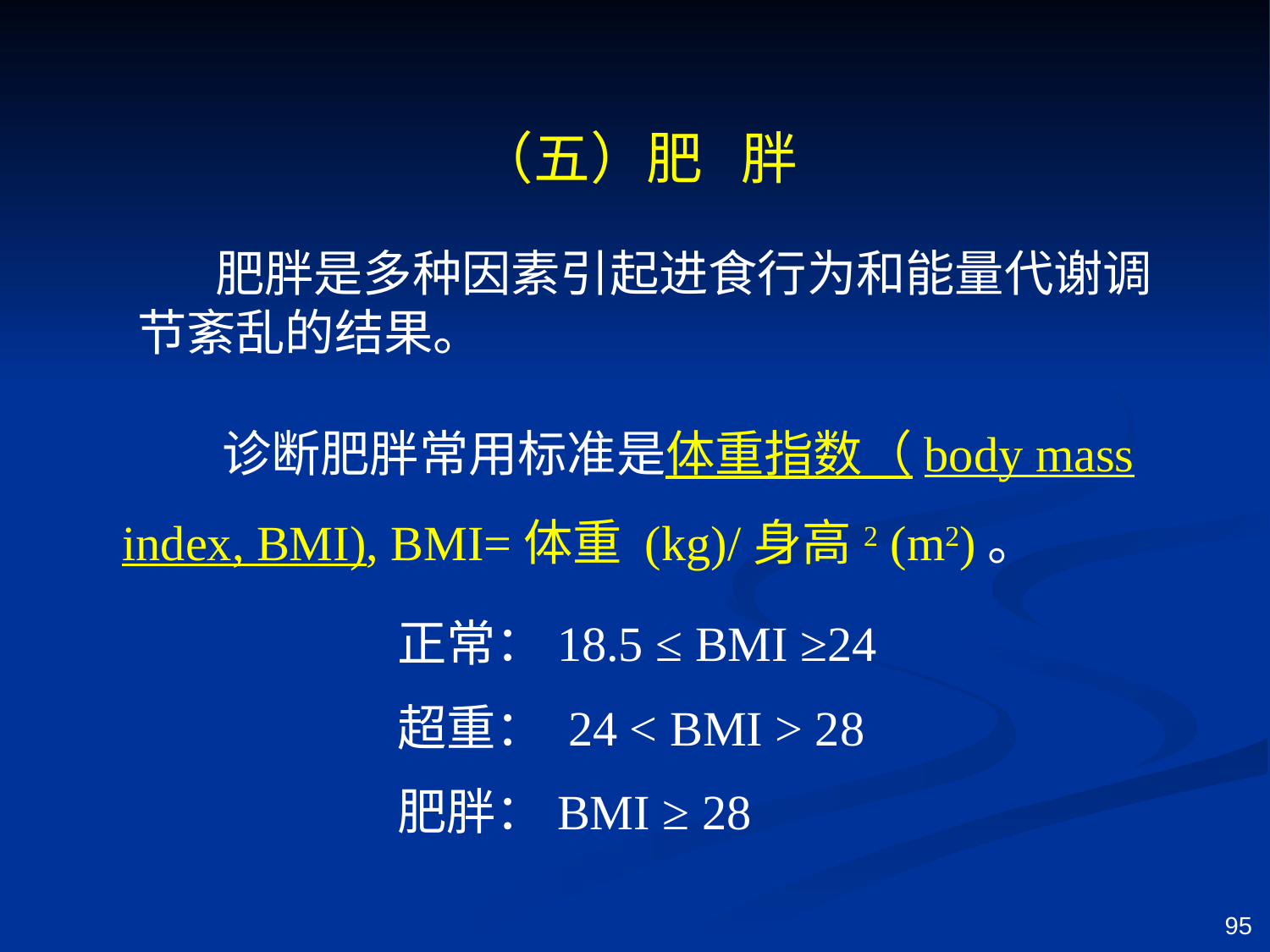

（五）肥   胖
      肥胖是多种因素引起进食行为和能量代谢调节紊乱的结果。
诊断肥胖常用标准是体重指数（body mass index, BMI), BMI=体重 (kg)/身高2 (m2)。
正常：18.5 ≤ BMI ≥24
超重： 24 < BMI > 28
肥胖：BMI ≥ 28
95